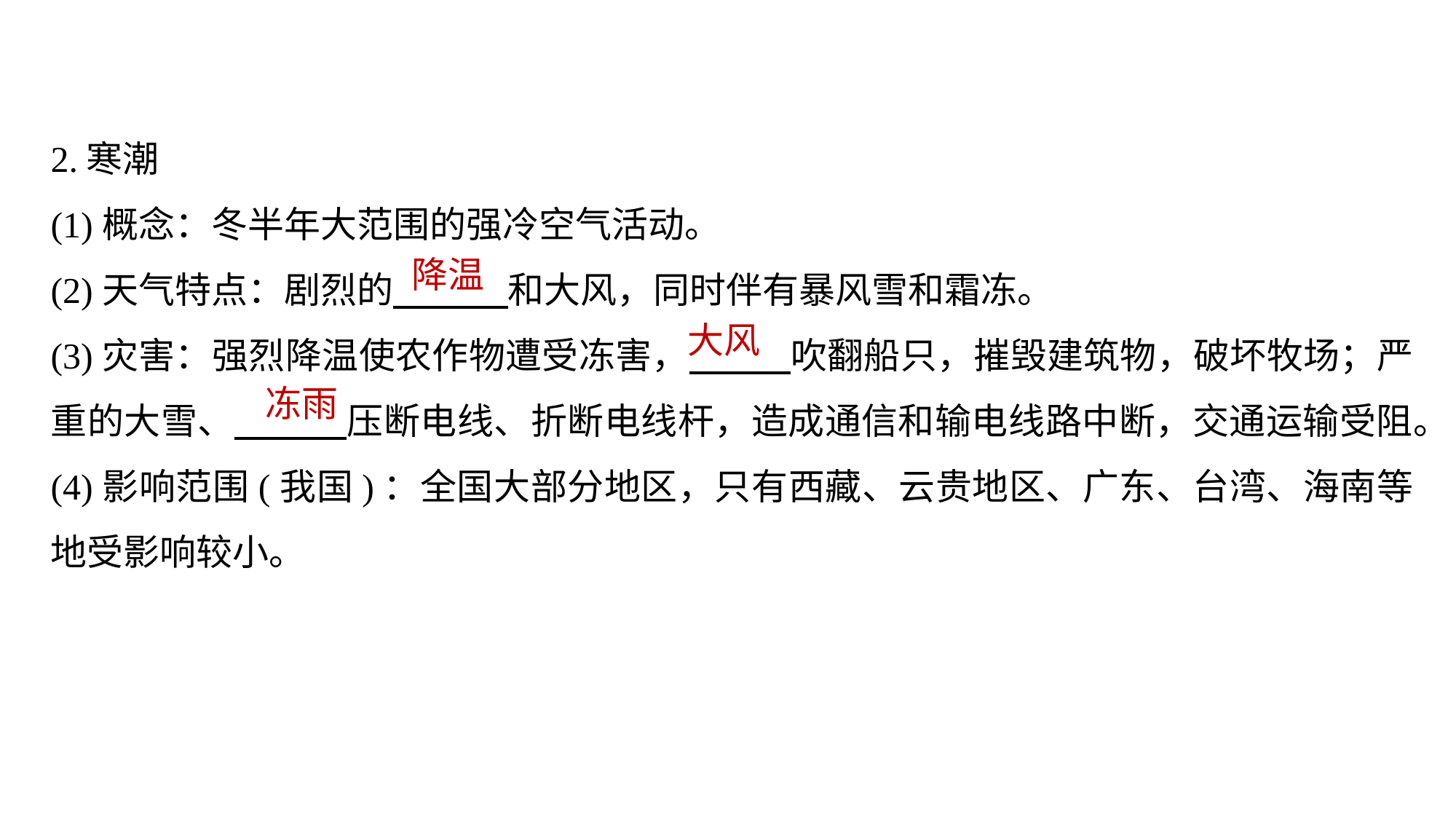

2.寒潮
(1)概念：冬半年大范围的强冷空气活动。
(2)天气特点：剧烈的              和大风，同时伴有暴风雪和霜冻。
(3)灾害：强烈降温使农作物遭受冻害，            吹翻船只，摧毁建筑物，破坏牧场；严重的大雪、             压断电线、折断电线杆，造成通信和输电线路中断，交通运输受阻。
(4)影响范围(我国)：全国大部分地区，只有西藏、云贵地区、广东、台湾、海南等地受影响较小。
降温
大风
冻雨